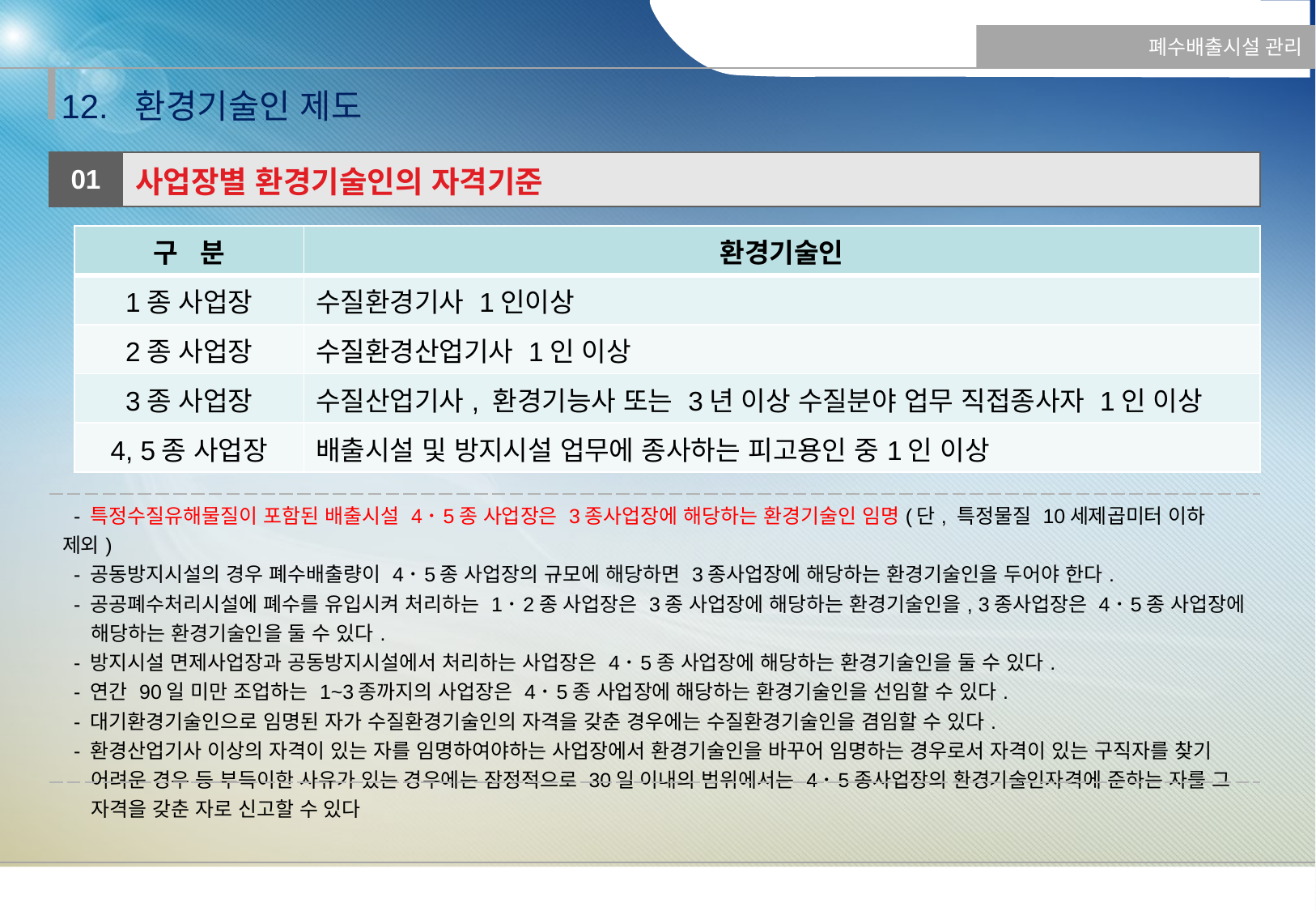

폐수배출시설 관리
12.  환경기술인 제도
| 01 | 사업장별 환경기술인의 자격기준 |
| --- | --- |
|  |  |
| - 특정수질유해물질이 포함된 배출시설 4･5종 사업장은 3종사업장에 해당하는 환경기술인 임명(단, 특정물질 10세제곱미터 이하 제외) - 공동방지시설의 경우 폐수배출량이 4･5종 사업장의 규모에 해당하면 3종사업장에 해당하는 환경기술인을 두어야 한다. - 공공폐수처리시설에 폐수를 유입시켜 처리하는 1･2종 사업장은 3종 사업장에 해당하는 환경기술인을, 3종사업장은 4･5종 사업장에 해당하는 환경기술인을 둘 수 있다. - 방지시설 면제사업장과 공동방지시설에서 처리하는 사업장은 4･5종 사업장에 해당하는 환경기술인을 둘 수 있다. - 연간 90일 미만 조업하는 1~3종까지의 사업장은 4･5종 사업장에 해당하는 환경기술인을 선임할 수 있다. - 대기환경기술인으로 임명된 자가 수질환경기술인의 자격을 갖춘 경우에는 수질환경기술인을 겸임할 수 있다. - 환경산업기사 이상의 자격이 있는 자를 임명하여야하는 사업장에서 환경기술인을 바꾸어 임명하는 경우로서 자격이 있는 구직자를 찾기 어려운 경우 등 부득이한 사유가 있는 경우에는 잠정적으로 30일 이내의 범위에서는 4･5종사업장의 환경기술인자격에 준하는 자를 그 자격을 갖춘 자로 신고할 수 있다 |  |
| 구 분 | 환경기술인 |
| --- | --- |
| 1종 사업장 | 수질환경기사 1인이상 |
| 2종 사업장 | 수질환경산업기사 1인 이상 |
| 3종 사업장 | 수질산업기사, 환경기능사 또는 3년 이상 수질분야 업무 직접종사자 1인 이상 |
| 4, 5종 사업장 | 배출시설 및 방지시설 업무에 종사하는 피고용인 중1인 이상 |